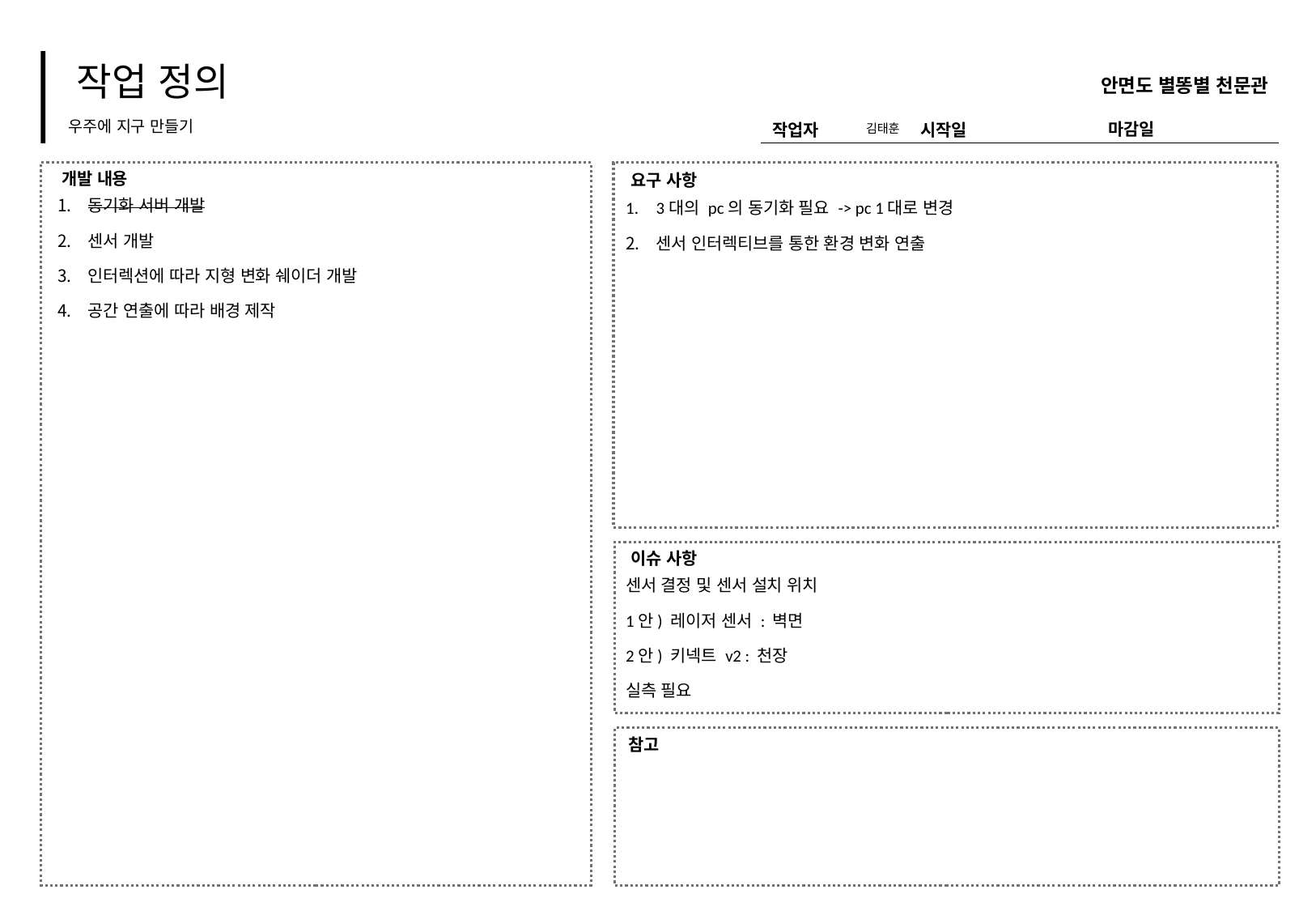

안면도 별똥별 천문관

우주에 지구 만들기
김태훈

동기화 서버 개발
센서 개발
인터렉션에 따라 지형 변화 쉐이더 개발
공간 연출에 따라 배경 제작
3대의 pc의 동기화 필요 -> pc 1대로 변경
센서 인터렉티브를 통한 환경 변화 연출
센서 결정 및 센서 설치 위치
1안) 레이저 센서 : 벽면
2안) 키넥트 v2 : 천장
실측 필요